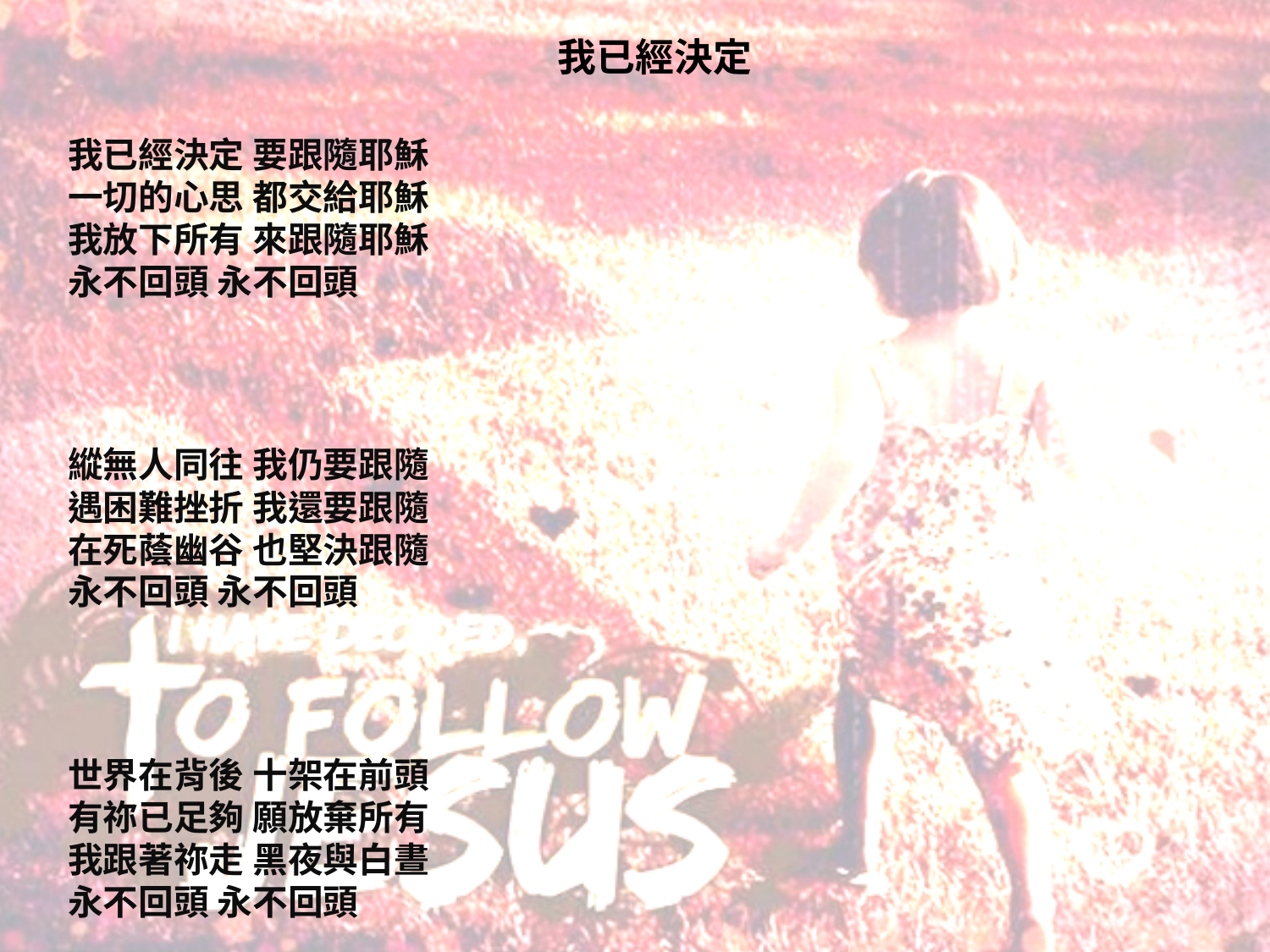

# 我已經決定
我已經決定 要跟隨耶穌
一切的心思 都交給耶穌
我放下所有 來跟隨耶穌
永不回頭 永不回頭

縱無人同往 我仍要跟隨
遇困難挫折 我還要跟隨
在死蔭幽谷 也堅決跟隨
永不回頭 永不回頭

世界在背後 十架在前頭
有祢已足夠 願放棄所有
我跟著祢走 黑夜與白晝
永不回頭 永不回頭